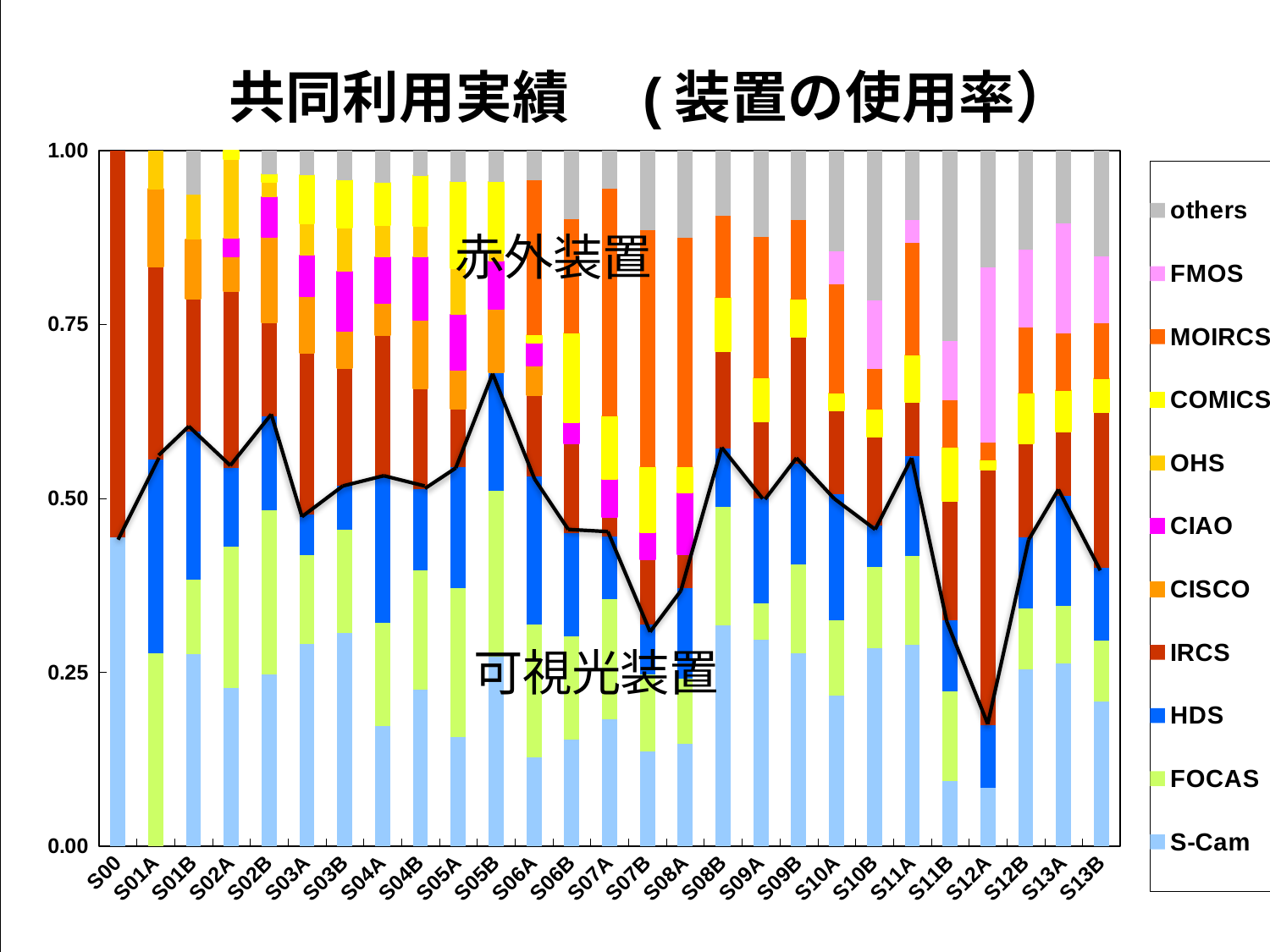

### Chart: 共同利用実績　(装置の使用率）

| Category | S-Cam | FOCAS | HDS | IRCS | CISCO | CIAO | OHS | COMICS | MOIRCS | FMOS | others |
|---|---|---|---|---|---|---|---|---|---|---|---|
| S00 | 16.0 | None | None | 20.0 | None | None | None | None | None | None | 0.0 |
| S01A | None | 10.0 | 10.0 | 10.0 | 4.0 | None | 2.0 | None | None | None | 0.0 |
| S01B | 13.0 | 5.0 | 10.0 | 9.0 | 4.0 | None | 3.0 | None | None | None | 3.0 |
| S02A | 18.0 | 16.0 | 9.0 | 20.0 | 4.0 | 2.0 | 9.0 | 1.0 | None | None | 0.0 |
| S02B | 22.0 | 21.0 | 12.0 | 12.0 | 11.0 | 5.0 | 2.0 | 1.0 | None | None | 3.0 |
| S03A | 25.0 | 11.0 | 5.0 | 20.0 | 7.0 | 5.0 | 4.0 | 6.0 | None | None | 3.0 |
| S03B | 29.0 | 14.0 | 6.0 | 16.0 | 5.0 | 8.0 | 6.0 | 6.5 | None | None | 4.0 |
| S04A | 18.5 | 16.0 | 22.5 | 22.0 | 5.0 | 7.0 | 5.0 | 6.5 | None | None | 5.0 |
| S04B | 25.0 | 19.0 | 13.0 | 16.0 | 11.0 | 10.0 | 5.0 | 8.0 | None | None | 4.0 |
| S05A | 14.0 | 19.0 | 15.5 | 7.5 | 5.0 | 7.0 | 6.0 | 11.0 | None | None | 4.0 |
| S05B | 24.0 | 21.0 | 15.0 | 0.0 | 8.0 | 6.0 | 1.0 | 9.0 | None | None | 4.0 |
| S06A | 12.0 | 18.0 | 20.0 | 11.0 | 4.0 | 3.0 | None | 1.0 | 21.0 | None | 4.0 |
| S06B | 15.5 | 15.0 | 15.0 | 13.0 | 0.0 | 3.0 | None | 13.0 | 16.5 | None | 10.0 |
| S07A | 20.0 | 19.0 | 10.0 | 3.0 | None | 6.0 | None | 10.0 | 36.0 | None | 6.0 |
| S07B | 16.0 | 13.0 | 8.5 | 11.0 | None | 4.5 | None | 11.0 | 40.0 | None | 13.5 |
| S08A | 16.5 | 10.5 | 14.5 | 5.5 | None | 10.0 | None | 4.0 | 37.0 | None | 14.0 |
| S08B | 37.5 | 20.0 | 10.0 | 16.5 | None | None | None | 9.0 | 14.0 | None | 11.0 |
| S09A | 33.5 | 6.0 | 17.0 | 12.5 | None | None | None | 7.0 | 23.0 | None | 14.0 |
| S09B | 30.5 | 14.0 | 16.0 | 20.0 | None | None | None | 6.0 | 12.5 | None | 11.0 |
| S10A | 18.0 | 9.0 | 15.0 | 10.0 | None | None | None | 2.0 | 13.0 | 4.0 | 12.0 |
| S10B | 14.5 | 6.0 | 3.0 | 6.5 | None | None | None | 2.0 | 3.0 | 5.0 | 11.0 |
| S11A | 26.0 | 11.5 | 13.0 | 7.0 | None | None | None | 6.0 | 14.5 | 3.0 | 9.0 |
| S11B | 5.5 | 7.5 | 6.0 | 10.0 | None | None | None | 4.5 | 4.0 | 5.0 | 16.0 |
| S12A | 6.5 | None | 7.0 | 28.5 | None | None | None | 1.0 | 2.0 | 19.5 | 13.0 |
| S12B | 16.0 | 5.5 | 6.5 | 8.5 | None | None | None | 4.5 | 6.0 | 7.0 | 9.0 |
| S13A | 22.5 | 7.0 | 13.5 | 8.0 | None | None | None | 5.0 | 7.0 | 13.5 | 9.0 |
| S13B | 13.0 | 5.5 | 6.5 | 14.0 | None | None | None | 3.0 | 5.0 | 6.0 | 9.5 |
80